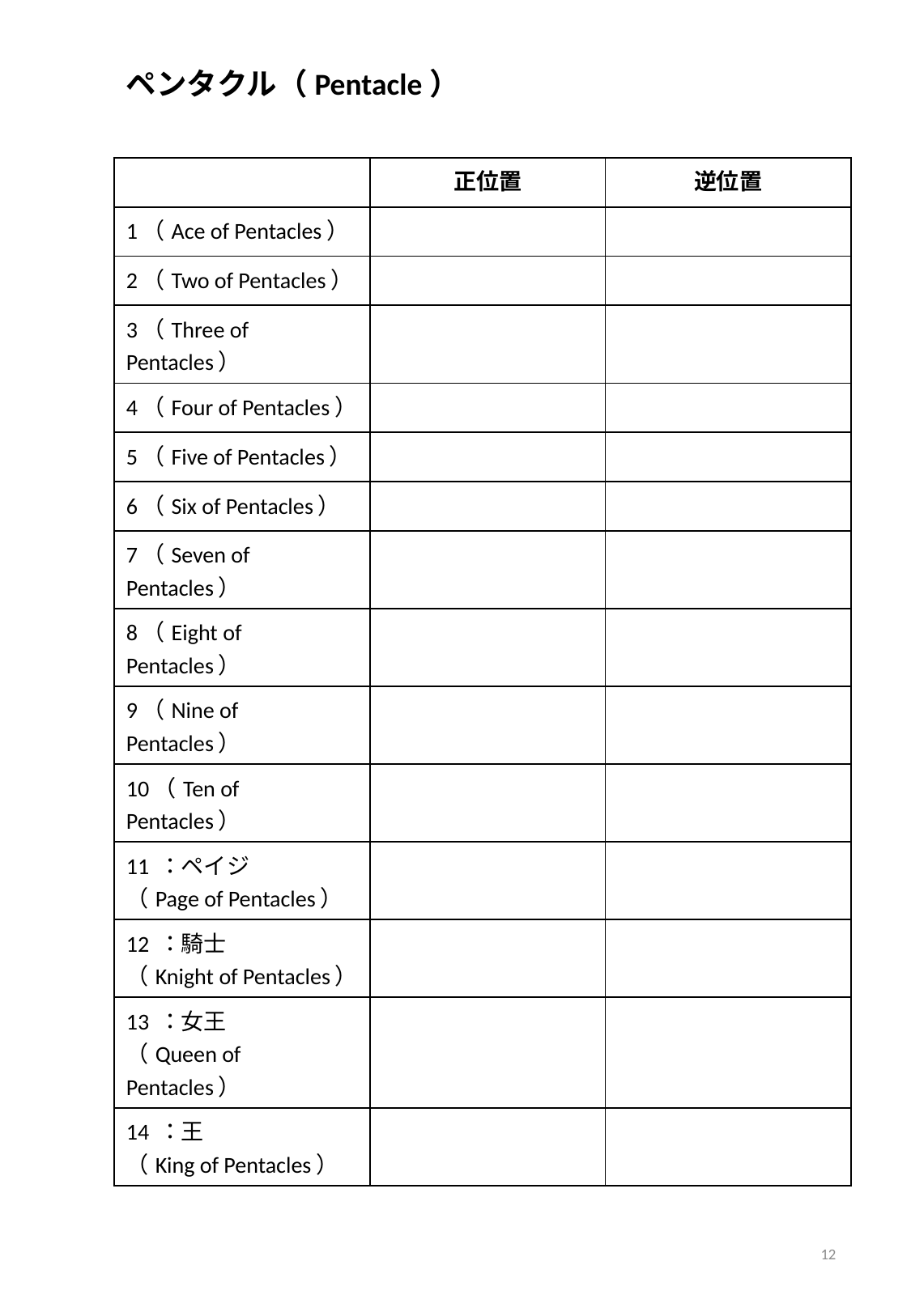

ペンタクル（Pentacle）
|  | 正位置 | 逆位置 |
| --- | --- | --- |
| 1（Ace of Pentacles） |  |  |
| 2（Two of Pentacles） |  |  |
| 3（Three of Pentacles） |  |  |
| 4（Four of Pentacles） |  |  |
| 5（Five of Pentacles） |  |  |
| 6（Six of Pentacles） |  |  |
| 7（Seven of Pentacles） |  |  |
| 8（Eight of Pentacles） |  |  |
| 9（Nine of Pentacles） |  |  |
| 10（Ten of Pentacles） |  |  |
| 11 ：ペイジ （Page of Pentacles） |  |  |
| 12 ：騎士 （Knight of Pentacles） |  |  |
| 13 ：女王 （Queen of Pentacles） |  |  |
| 14 ：王 （King of Pentacles） |  |  |
12